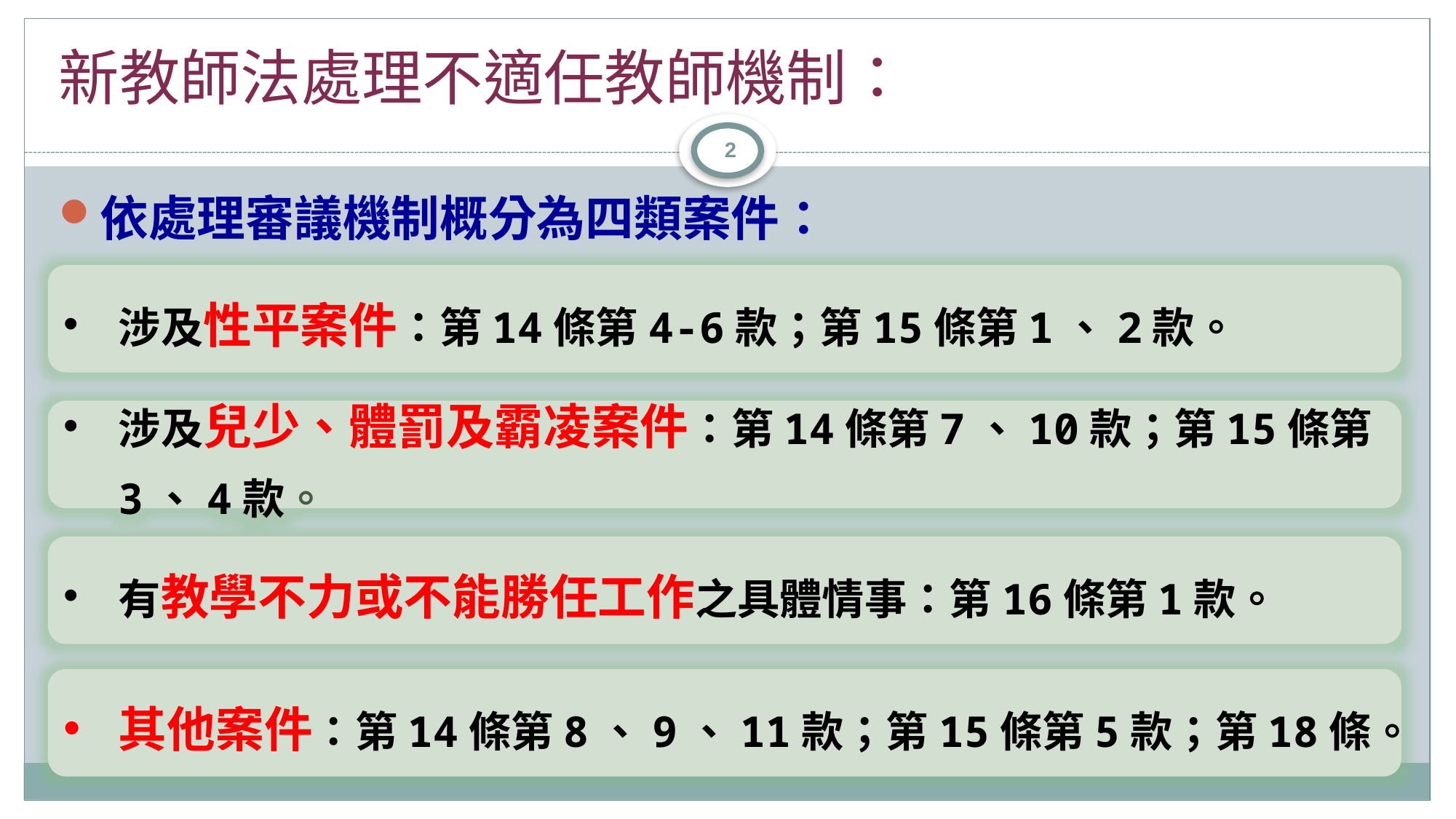

# 新教師法處理不適任教師機制：
2
依處理審議機制概分為四類案件：
涉及性平案件：第14條第4-6款；第15條第1、2款。
涉及兒少、體罰及霸凌案件：第14條第7、10款；第15條第3、4款。
有教學不力或不能勝任工作之具體情事：第16條第1款。
其他案件：第14條第8、9、11款；第15條第5款；第18條。